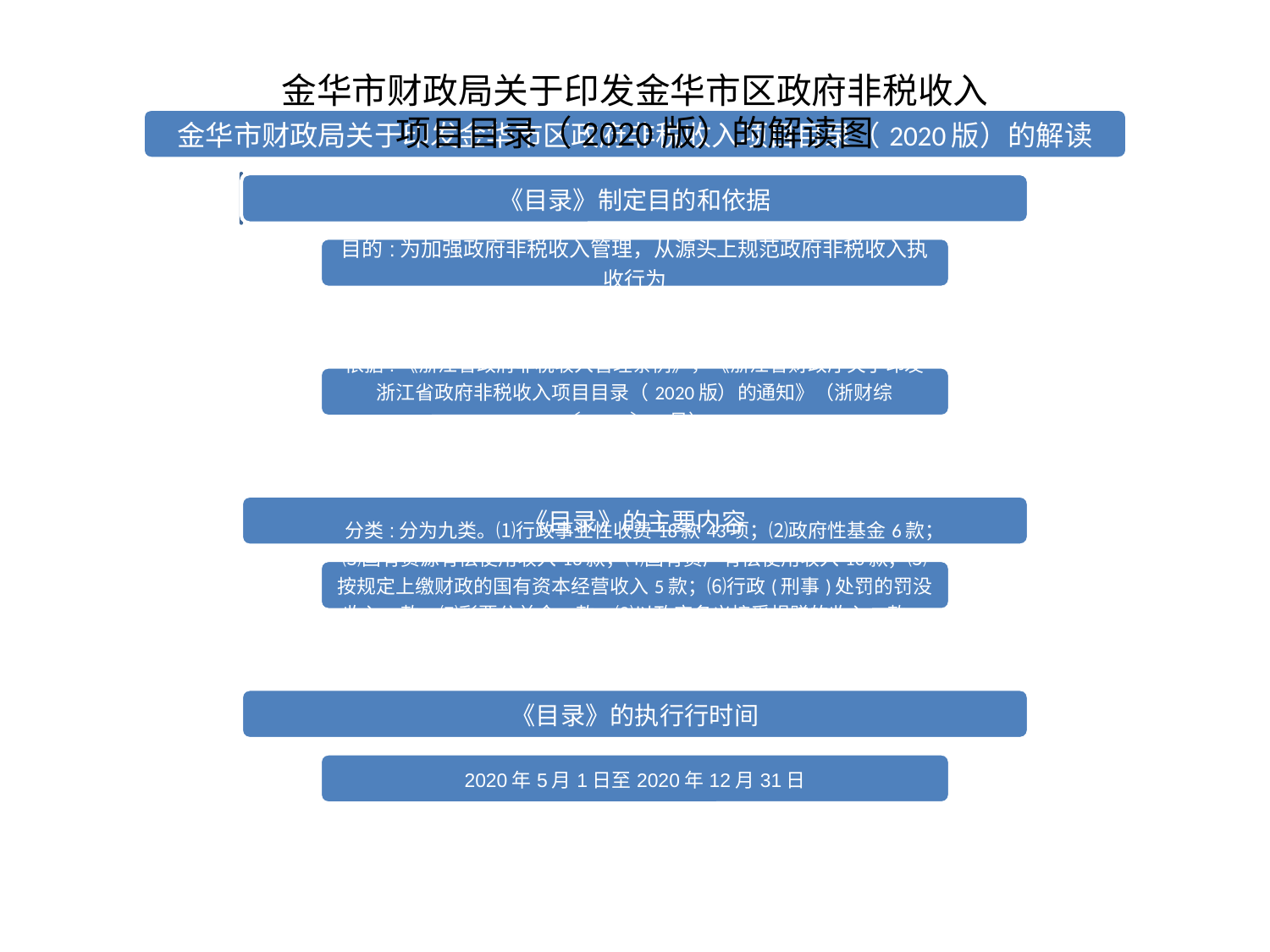

金华市财政局关于印发金华市区政府非税收入
项目目录（2020版）的解读图
金华市财政局关于印发金华市区政府非税收入项目目录（2020版）的解读
《目录》制定目的和依据
目的:为加强政府非税收入管理，从源头上规范政府非税收入执收行为
《目录》的主要内容
分类:分为九类。⑴行政事业性收费18款43项；⑵政府性基金6款；⑶国有资源有偿使用收入13款；⑷国有资产有偿使用收入10款；⑸按规定上缴财政的国有资本经营收入5款；⑹行政(刑事)处罚的罚没收入2款；⑺彩票公益金2款；⑻以政府名义接受捐赠的收入1款；⑼应当纳入政府非税收入管理的其他资金7款。
《目录》的执行行时间
依据:《浙江省政府非税收入管理条例》，《浙江省财政厅关于印发浙江省政府非税收入项目目录（2020版）的通知》（浙财综〔2020〕5号）
2020年5月1日至2020年12月31日